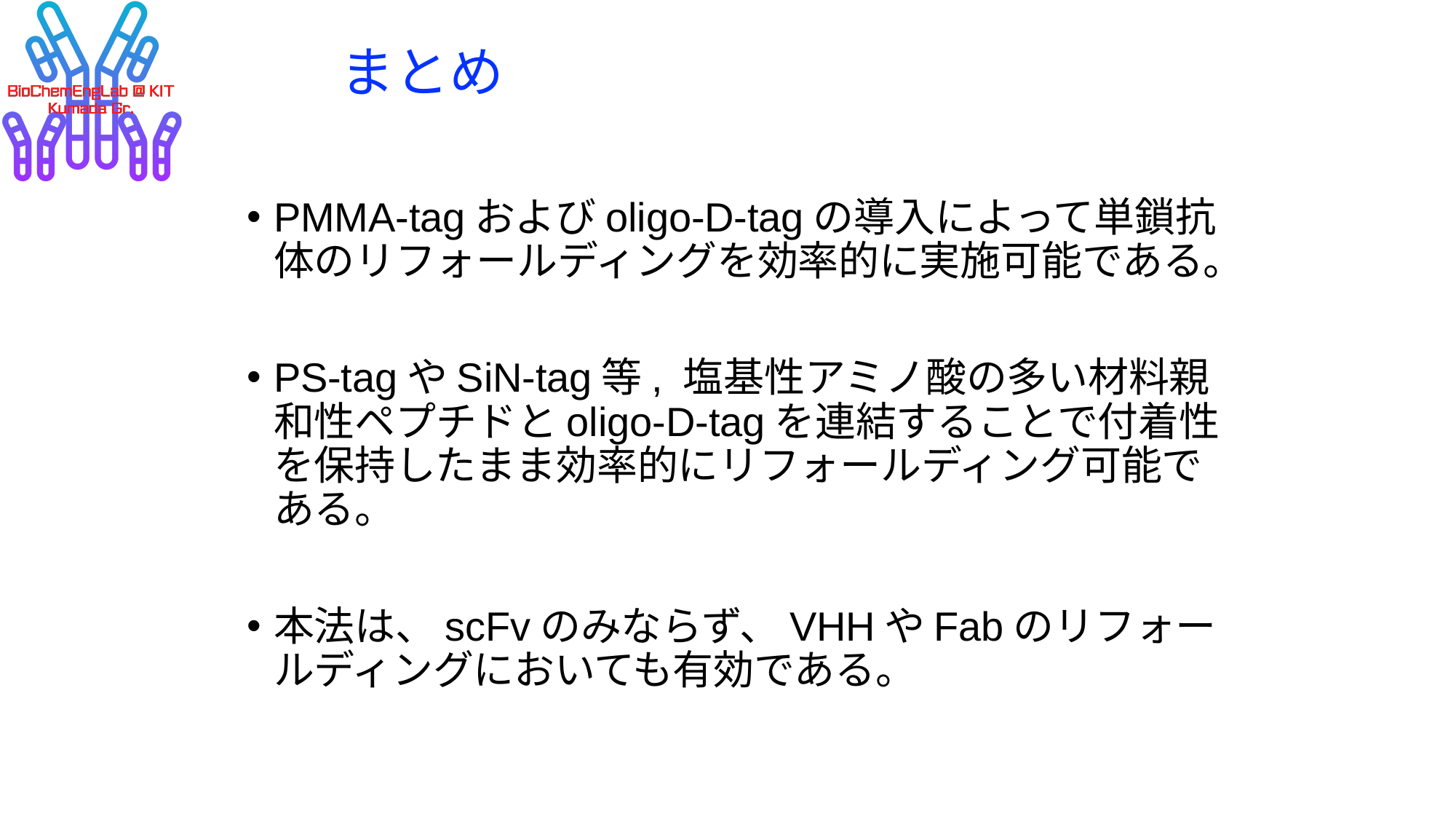

# まとめ
PMMA-tagおよびoligo-D-tagの導入によって単鎖抗体のリフォールディングを効率的に実施可能である。

PS-tagやSiN-tag等, 塩基性アミノ酸の多い材料親和性ペプチドとoligo-D-tagを連結することで付着性を保持したまま効率的にリフォールディング可能である。

本法は、scFvのみならず、VHHやFabのリフォールディングにおいても有効である。